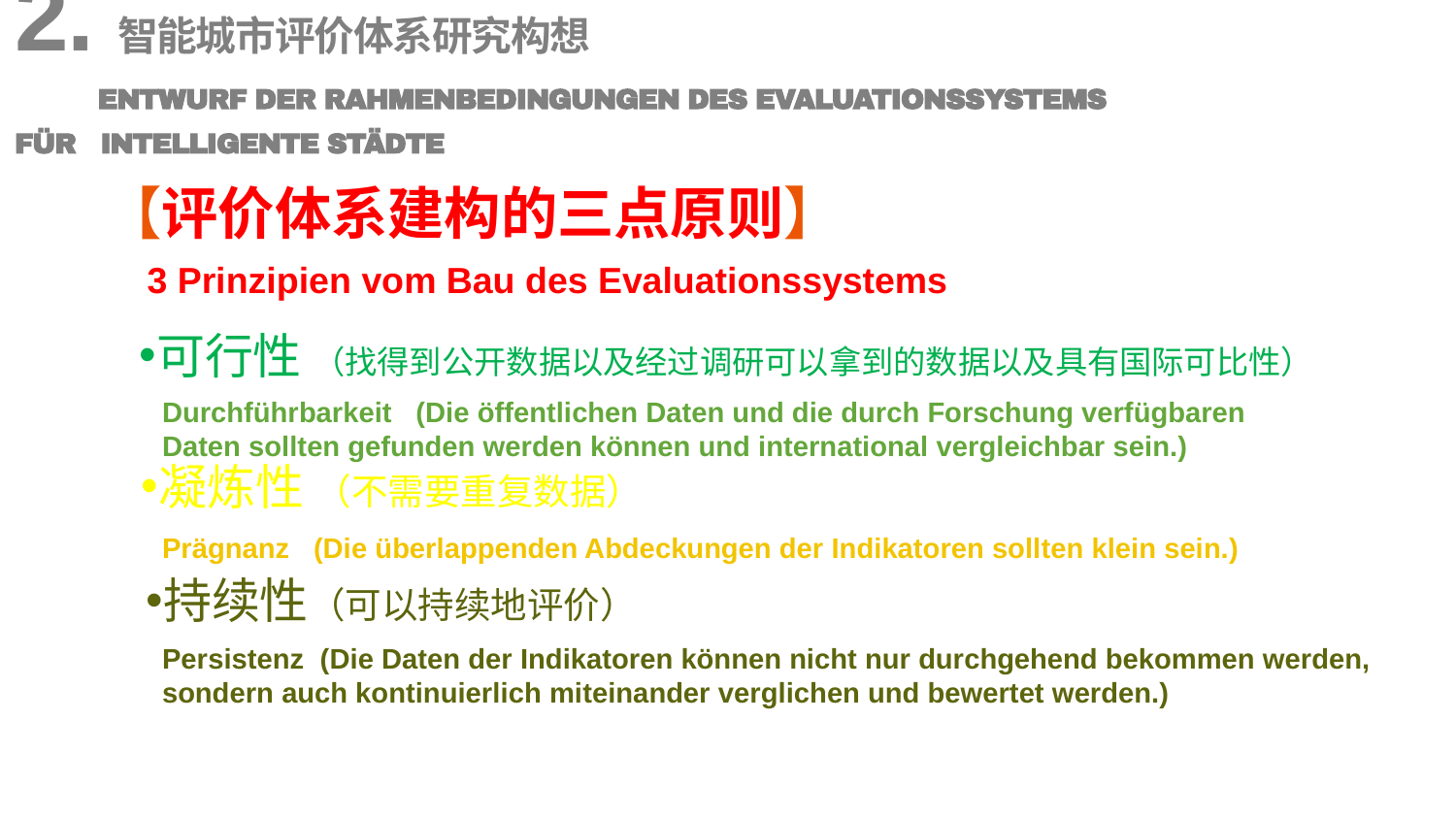

2.智能城市评价体系研究构想
            Entwurf der Rahmenbedingungen des Evaluationssystems für   intelligente Städte
【评价体系建构的三点原则】
   3 Prinzipien vom Bau des Evaluationssystems
可行性 （找得到公开数据以及经过调研可以拿到的数据以及具有国际可比性）
Durchführbarkeit   (Die öffentlichen Daten und die durch Forschung verfügbaren Daten sollten gefunden werden können und international vergleichbar sein.)
凝炼性 （不需要重复数据）
Prägnanz   (Die überlappenden Abdeckungen der Indikatoren sollten klein sein.)
持续性（可以持续地评价）
Persistenz  (Die Daten der Indikatoren können nicht nur durchgehend bekommen werden, sondern auch kontinuierlich miteinander verglichen und bewertet werden.)